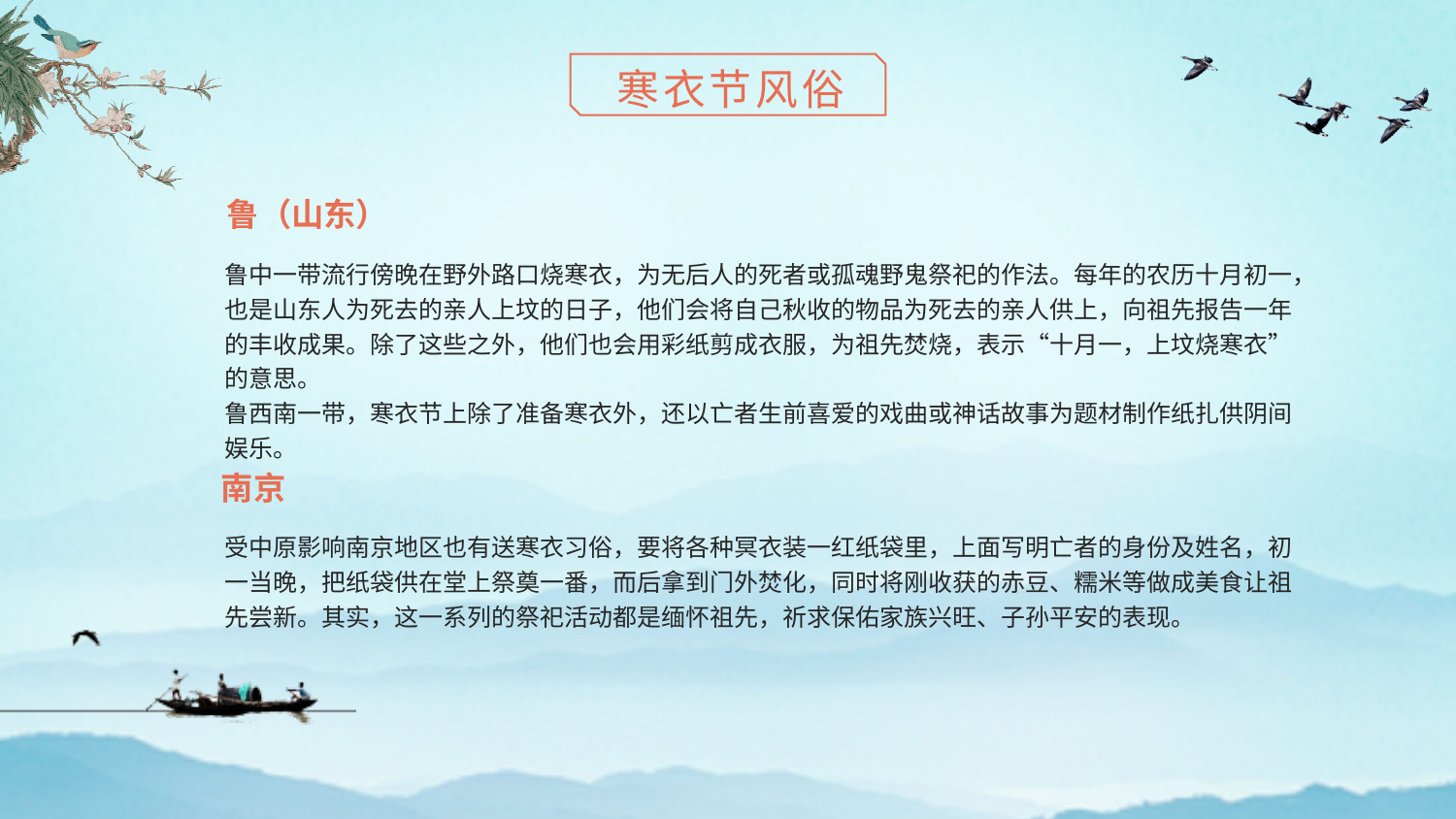

寒衣节风俗
鲁（山东）
鲁中一带流行傍晚在野外路口烧寒衣，为无后人的死者或孤魂野鬼祭祀的作法。每年的农历十月初一，也是山东人为死去的亲人上坟的日子，他们会将自己秋收的物品为死去的亲人供上，向祖先报告一年的丰收成果。除了这些之外，他们也会用彩纸剪成衣服，为祖先焚烧，表示“十月一，上坟烧寒衣”的意思。
鲁西南一带，寒衣节上除了准备寒衣外，还以亡者生前喜爱的戏曲或神话故事为题材制作纸扎供阴间娱乐。

南京
受中原影响南京地区也有送寒衣习俗，要将各种冥衣装一红纸袋里，上面写明亡者的身份及姓名，初一当晚，把纸袋供在堂上祭奠一番，而后拿到门外焚化，同时将刚收获的赤豆、糯米等做成美食让祖先尝新。其实，这一系列的祭祀活动都是缅怀祖先，祈求保佑家族兴旺、子孙平安的表现。